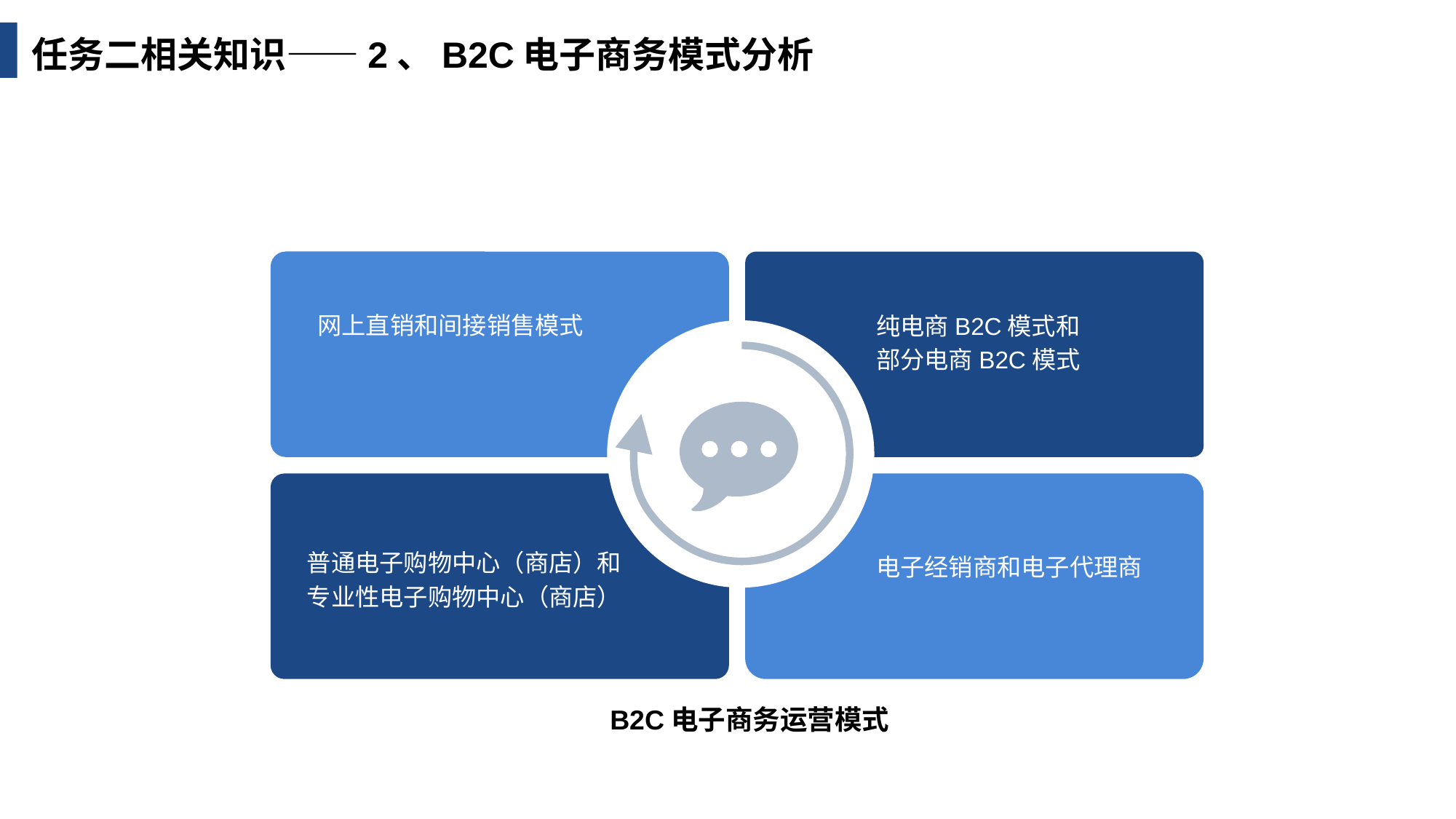

任务二相关知识——2、B2C电子商务模式分析

网上直销和间接销售模式
纯电商B2C模式和
部分电商B2C模式

普通电子购物中心（商店）和
专业性电子购物中心（商店）
电子经销商和电子代理商
B2C电子商务运营模式